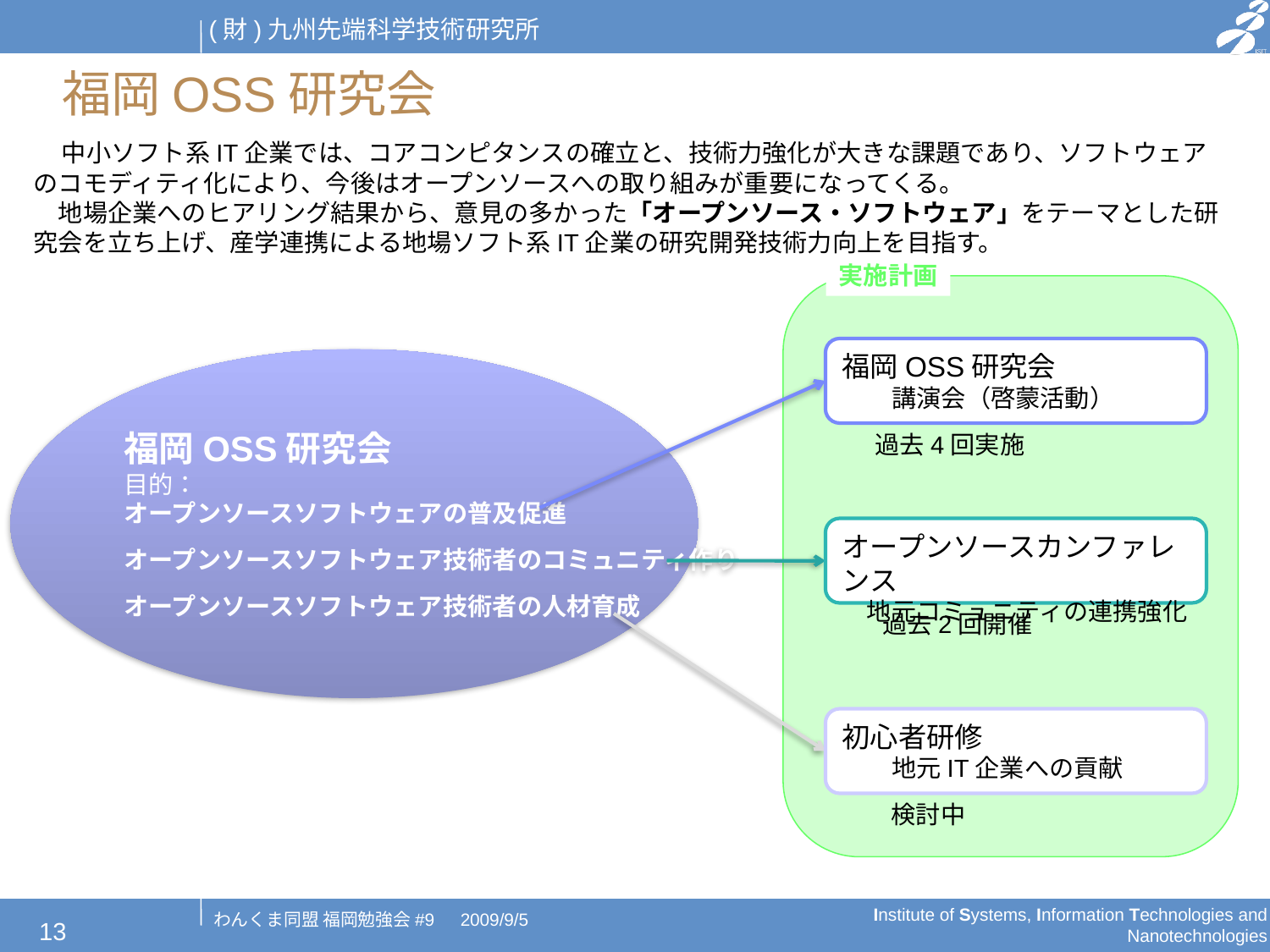

# 福岡OSS研究会
　中小ソフト系IT企業では、コアコンピタンスの確立と、技術力強化が大きな課題であり、ソフトウェアのコモディティ化により、今後はオープンソースへの取り組みが重要になってくる。
　地場企業へのヒアリング結果から、意見の多かった「オープンソース・ソフトウェア」をテーマとした研究会を立ち上げ、産学連携による地場ソフト系IT企業の研究開発技術力向上を目指す。
実施計画

福岡OSS研究会
　　講演会（啓蒙活動）

過去4回実施
福岡OSS研究会
目的：
オープンソースソフトウェアの普及促進

オープンソースソフトウェア技術者のコミュニティ作り

オープンソースソフトウェア技術者の人材育成
オープンソースカンファレンス
　地元コミュニティの連携強化

過去2回開催
初心者研修
　　地元IT企業への貢献

検討中
13